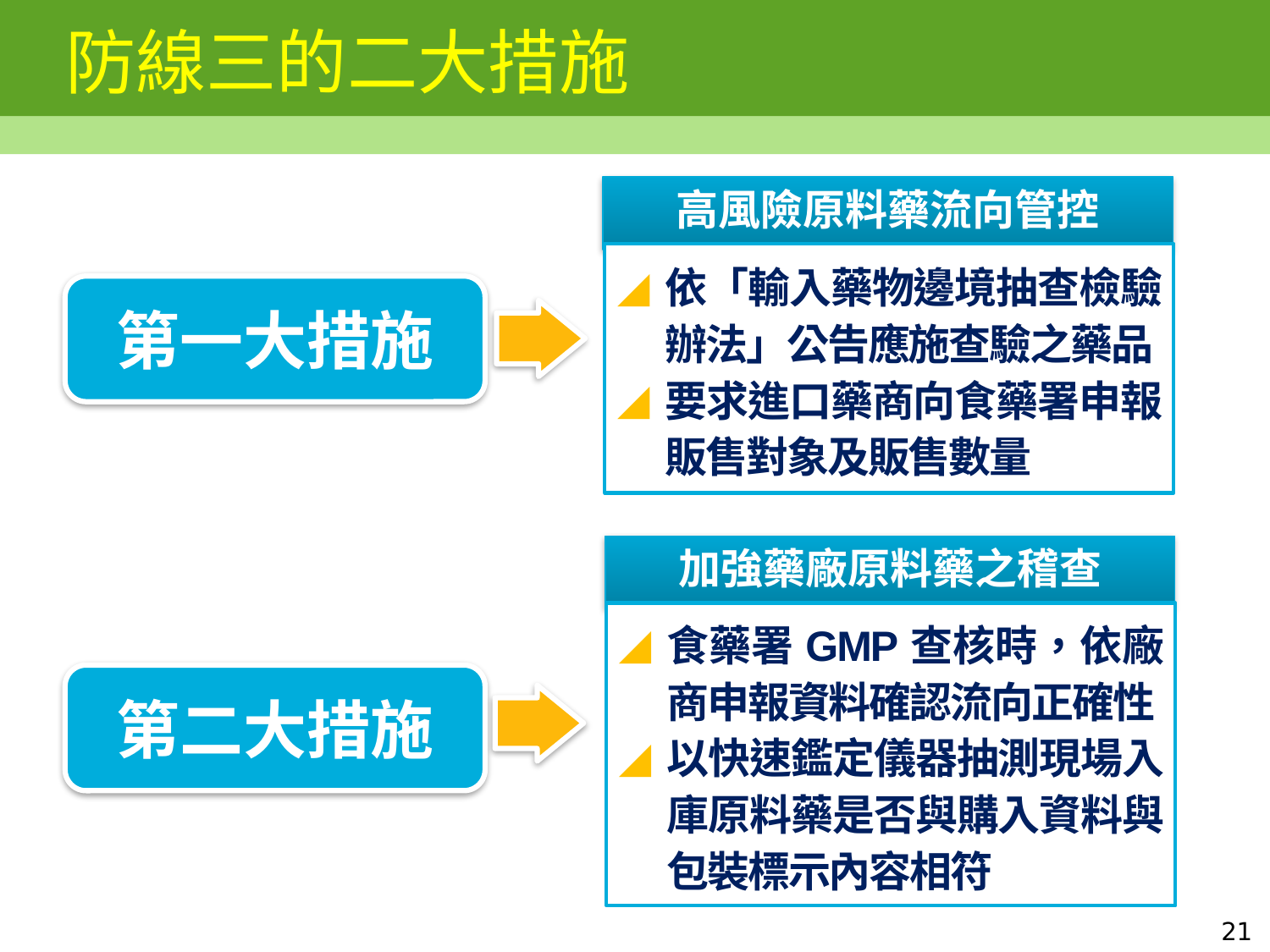

# 防線三的二大措施
高風險原料藥流向管控
依「輸入藥物邊境抽查檢驗辦法」公告應施查驗之藥品
要求進口藥商向食藥署申報販售對象及販售數量
第一大措施

加強藥廠原料藥之稽查
食藥署GMP查核時，依廠商申報資料確認流向正確性
以快速鑑定儀器抽測現場入庫原料藥是否與購入資料與包裝標示內容相符
第二大措施

21